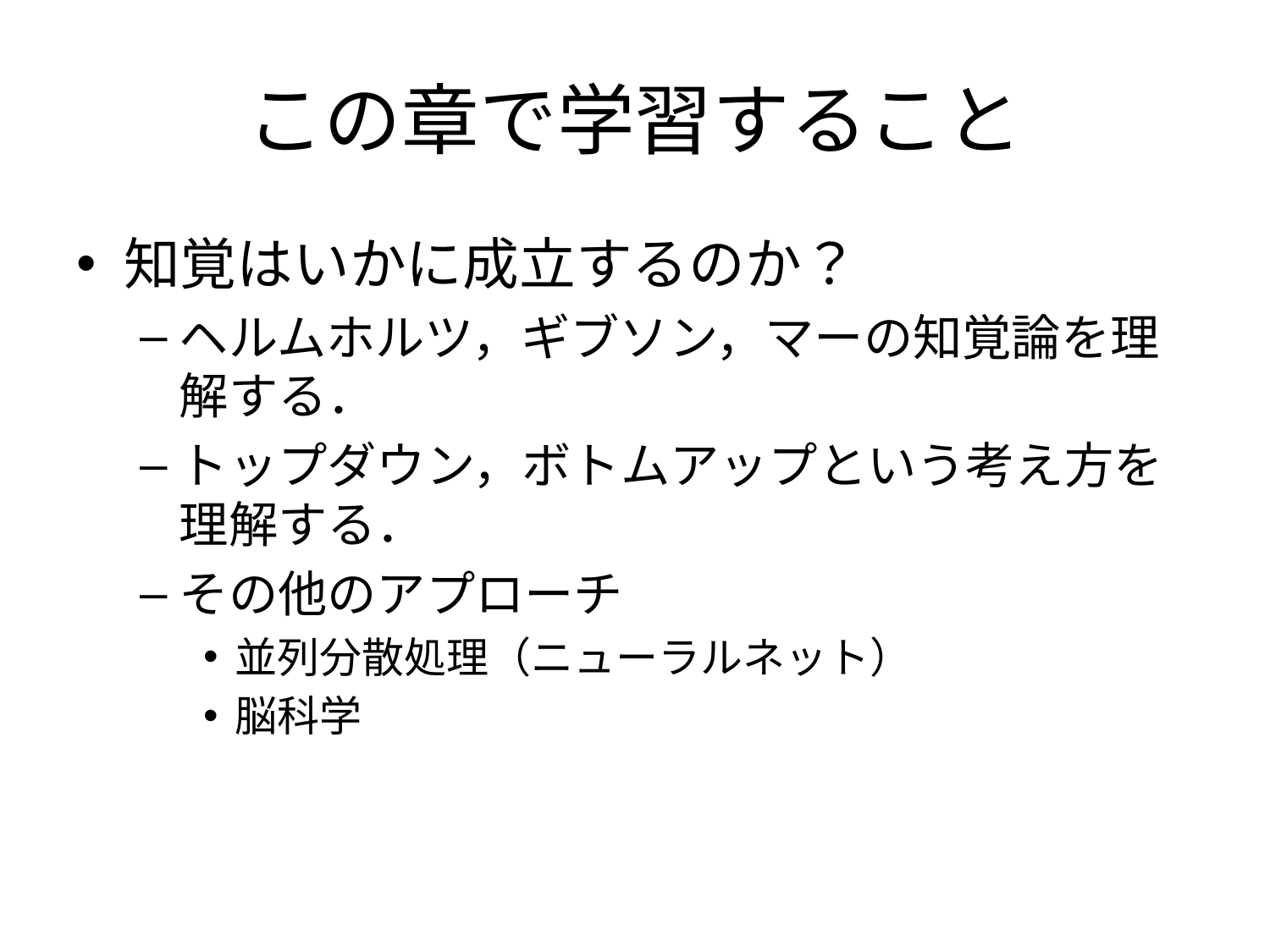

# この章で学習すること
知覚はいかに成立するのか？
ヘルムホルツ，ギブソン，マーの知覚論を理解する．
トップダウン，ボトムアップという考え方を理解する．
その他のアプローチ
並列分散処理（ニューラルネット）
脳科学